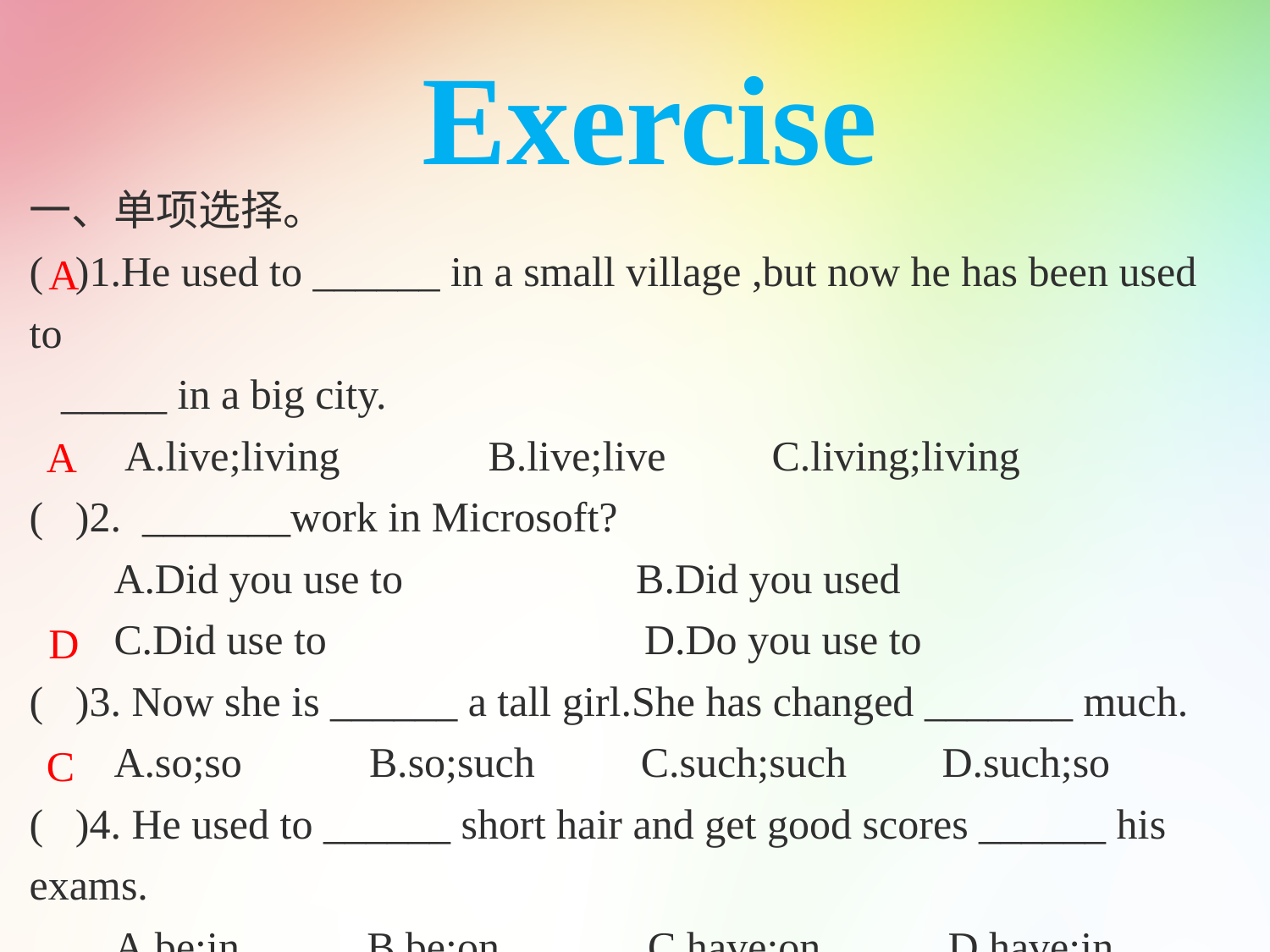

Exercise
一、单项选择。
(   )1.He used to ______ in a small village ,but now he has been used to
   _____ in a big city.
         A.live;living              B.live;live          C.living;living
(   )2.  _______work in Microsoft?
        A.Did you use to                      B.Did you used
        C.Did use to                              D.Do you use to
(   )3. Now she is ______ a tall girl.She has changed _______ much.
        A.so;so            B.so;such          C.such;such         D.such;so
(   )4. He used to ______ short hair and get good scores ______ his exams.
        A.be;in            B.be;on              C.have;on            D.have;in
A
A
D
C